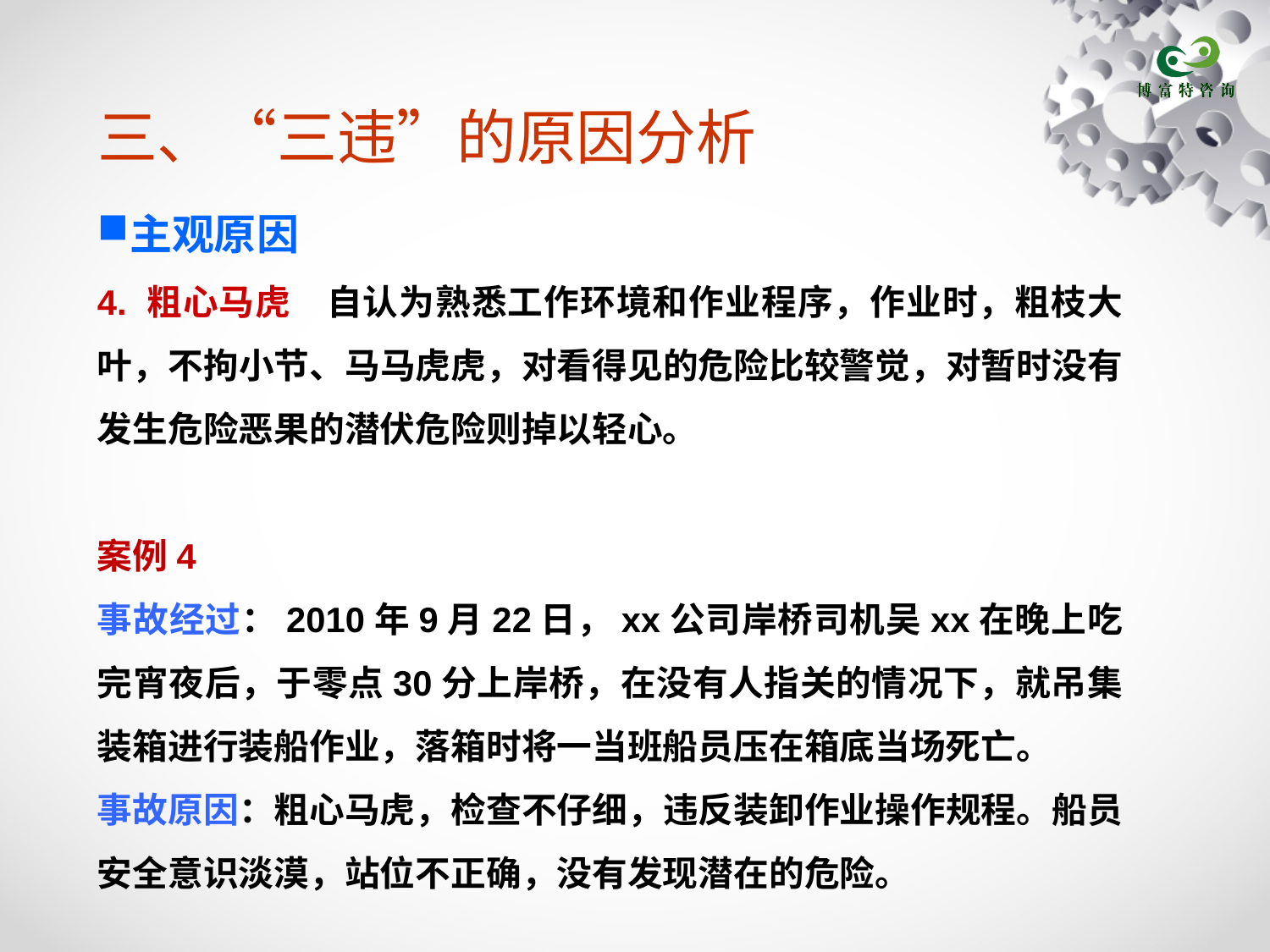

# 三、“三违”的原因分析
主观原因
4. 粗心马虎    自认为熟悉工作环境和作业程序，作业时，粗枝大叶，不拘小节、马马虎虎，对看得见的危险比较警觉，对暂时没有发生危险恶果的潜伏危险则掉以轻心。

案例4
事故经过：2010年9月22日，xx公司岸桥司机吴xx在晚上吃完宵夜后，于零点30分上岸桥，在没有人指关的情况下，就吊集装箱进行装船作业，落箱时将一当班船员压在箱底当场死亡。
事故原因：粗心马虎，检查不仔细，违反装卸作业操作规程。船员安全意识淡漠，站位不正确，没有发现潜在的危险。